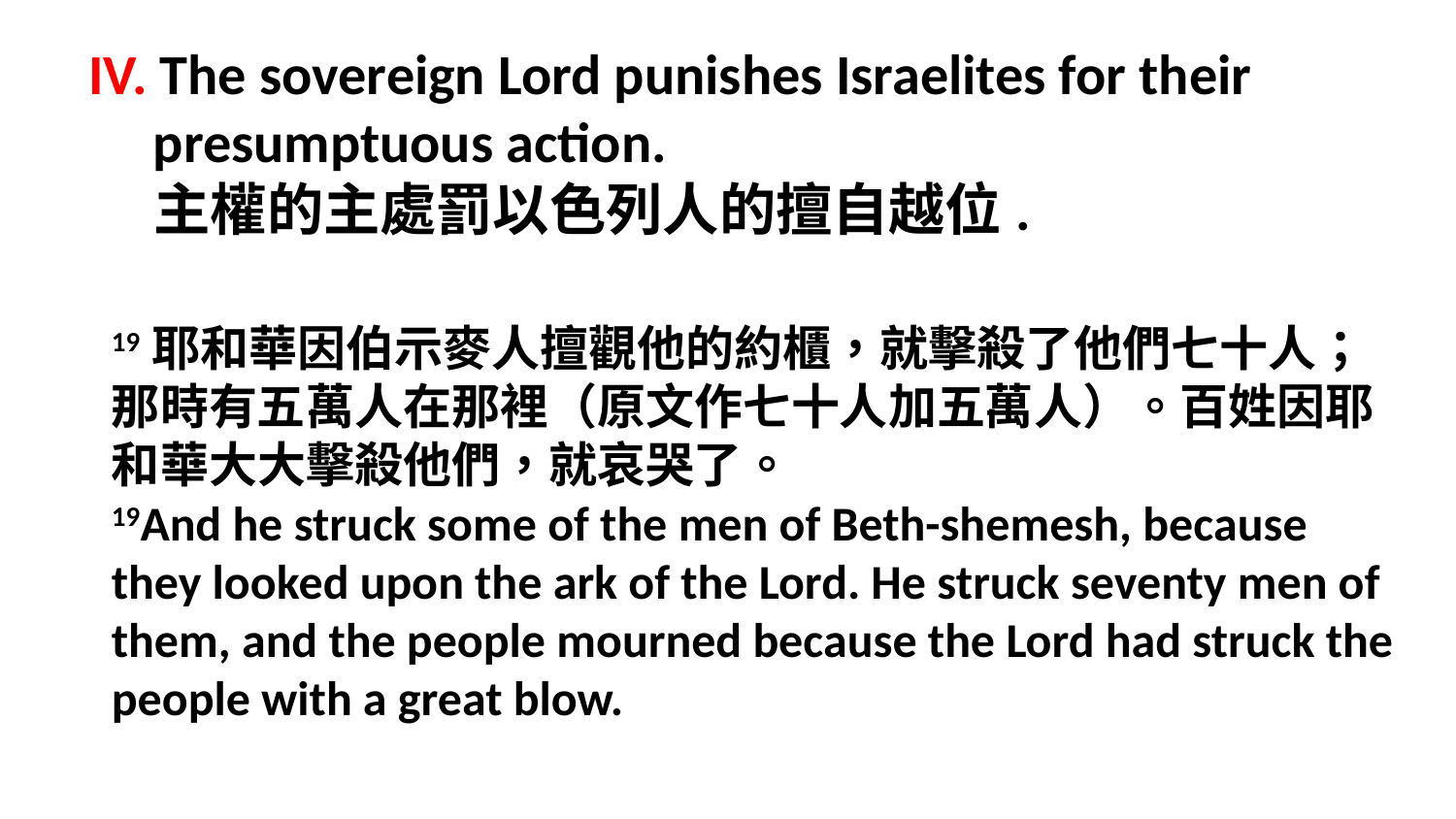

IV. The sovereign Lord punishes Israelites for their
     presumptuous action.
    主權的主處罰以色列人的擅自越位.
19耶和華因伯示麥人擅觀他的約櫃，就擊殺了他們七十人；那時有五萬人在那裡（原文作七十人加五萬人）。百姓因耶和華大大擊殺他們，就哀哭了。
19And he struck some of the men of Beth-shemesh, because they looked upon the ark of the Lord. He struck seventy men of them, and the people mourned because the Lord had struck the people with a great blow.